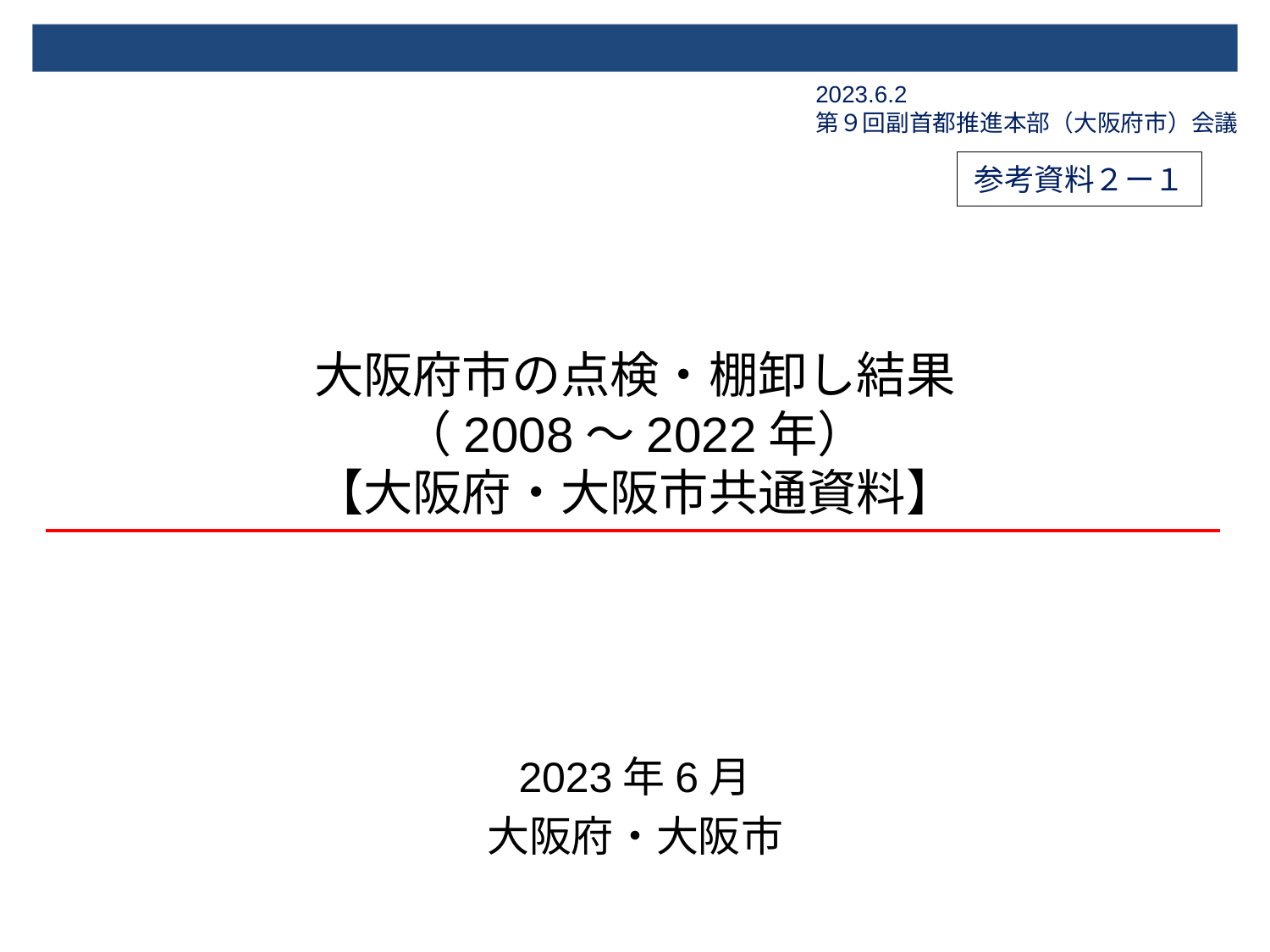

2023.6.2
第９回副首都推進本部（大阪府市）会議
参考資料２ー１
# 大阪府市の点検・棚卸し結果 （2008～2022年） 【大阪府・大阪市共通資料】
2023年6月
大阪府・大阪市